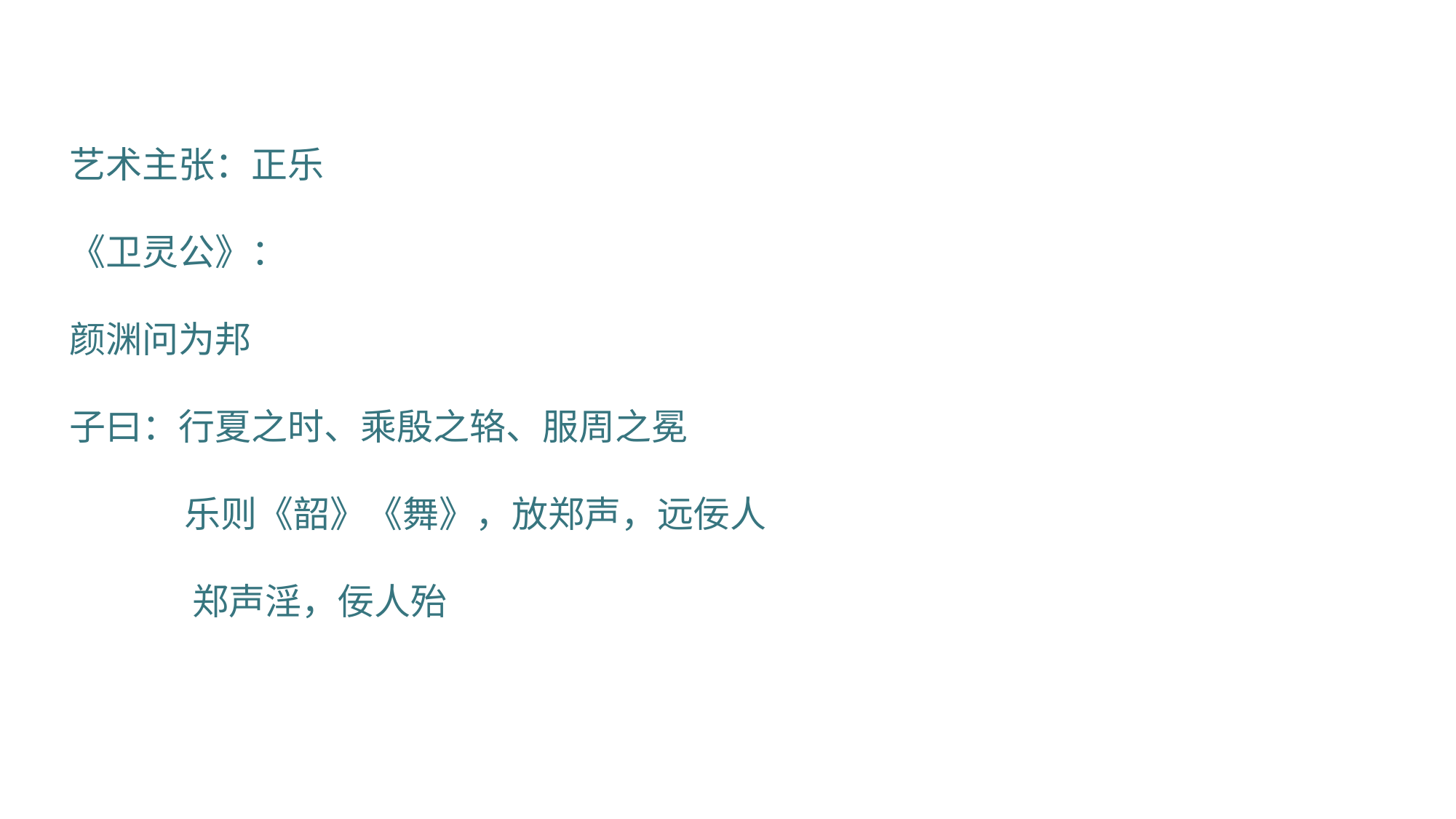

艺术主张：正乐

《卫灵公》：

颜渊问为邦

子曰：行夏之时、乘殷之辂、服周之冕

             乐则《韶》《舞》，放郑声，远佞人

              郑声淫，佞人殆